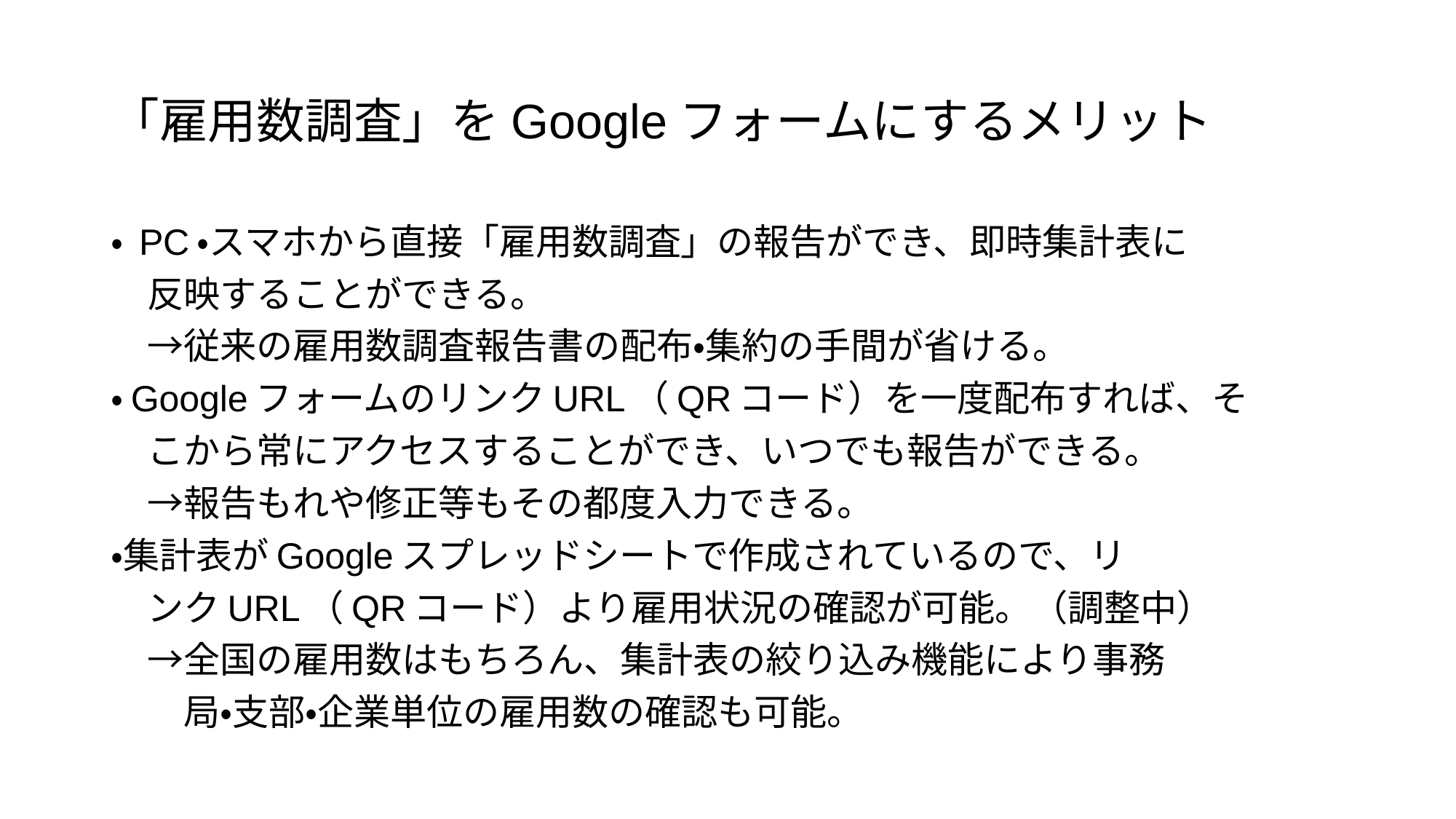

# 「雇用数調査」をGoogleフォームにするメリット
・ PC・スマホから直接「雇用数調査」の報告ができ、即時集計表に
　反映することができる。
　→従来の雇用数調査報告書の配布・集約の手間が省ける。
・GoogleフォームのリンクURL（QRコード）を一度配布すれば、そ
　こから常にアクセスすることができ、いつでも報告ができる。
　→報告もれや修正等もその都度入力できる。
・集計表がGoogleスプレッドシートで作成されているので、リ
　ンクURL（QRコード）より雇用状況の確認が可能。（調整中）
　→全国の雇用数はもちろん、集計表の絞り込み機能により事務
　　局・支部・企業単位の雇用数の確認も可能。